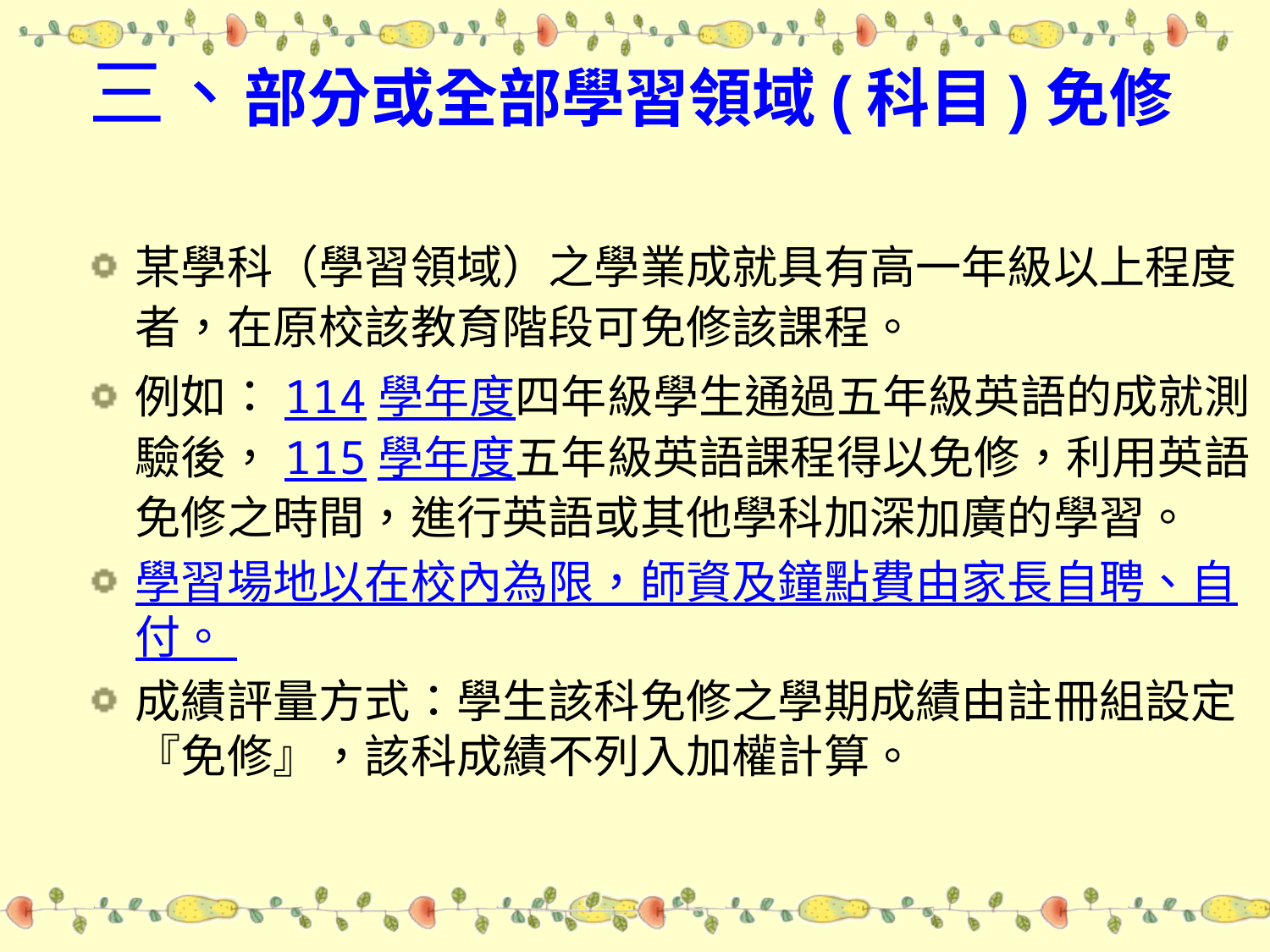

# 三、部分或全部學習領域(科目)免修
某學科（學習領域）之學業成就具有高一年級以上程度者，在原校該教育階段可免修該課程。
例如：114學年度四年級學生通過五年級英語的成就測驗後，115學年度五年級英語課程得以免修，利用英語免修之時間，進行英語或其他學科加深加廣的學習。
學習場地以在校內為限，師資及鐘點費由家長自聘、自付。
成績評量方式：學生該科免修之學期成績由註冊組設定『免修』，該科成績不列入加權計算。